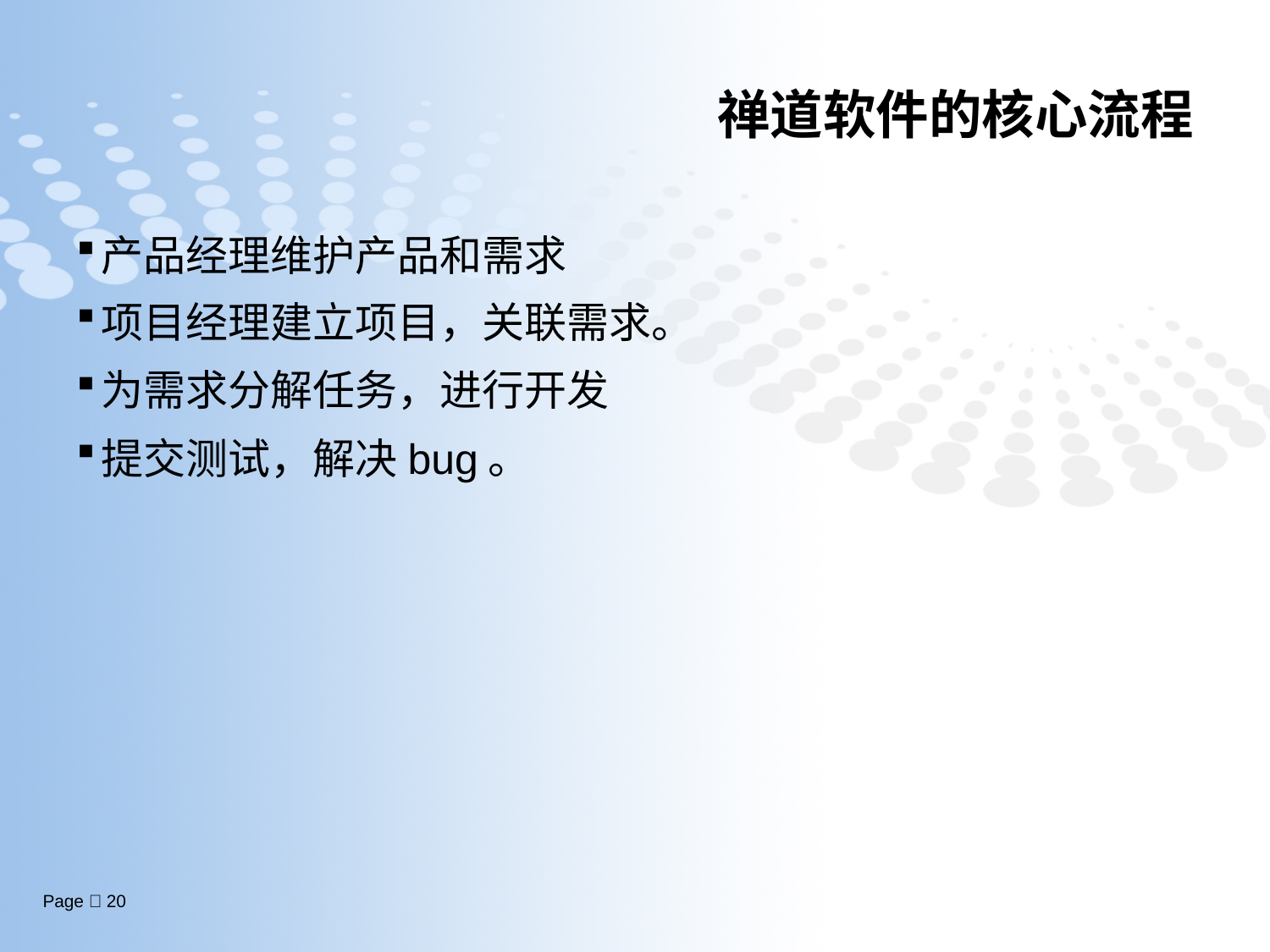

# 禅道软件的核心流程
产品经理维护产品和需求
项目经理建立项目，关联需求。
为需求分解任务，进行开发
提交测试，解决bug。